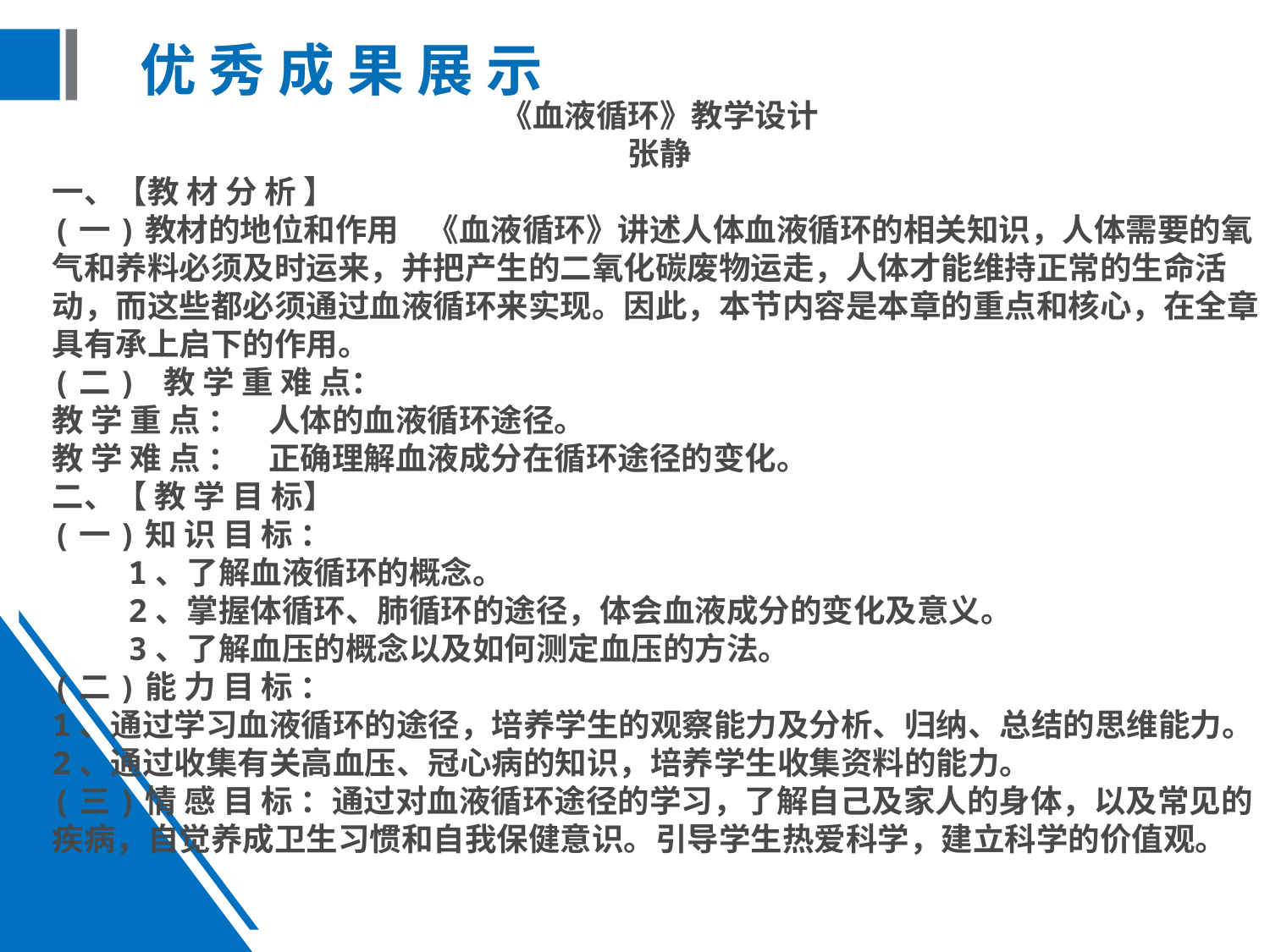

# 优 秀 成 果 展 示
《血液循环》教学设计
张静
一、【教 材 分 析 】
(一)教材的地位和作用    《血液循环》讲述人体血液循环的相关知识，人体需要的氧气和养料必须及时运来，并把产生的二氧化碳废物运走，人体才能维持正常的生命活动，而这些都必须通过血液循环来实现。因此，本节内容是本章的重点和核心，在全章具有承上启下的作用。
(二) 教 学 重 难 点：
教 学 重 点 ：    人体的血液循环途径。
教 学 难 点 ：    正确理解血液成分在循环途径的变化。
二、【 教 学 目 标】
(一)知 识 目 标 ：
    1、了解血液循环的概念。
    2、掌握体循环、肺循环的途径，体会血液成分的变化及意义。
    3、了解血压的概念以及如何测定血压的方法。
(二)能 力 目 标 ：
1、通过学习血液循环的途径，培养学生的观察能力及分析、归纳、总结的思维能力。
2、通过收集有关高血压、冠心病的知识，培养学生收集资料的能力。
(三)情 感 目 标 ：通过对血液循环途径的学习，了解自己及家人的身体，以及常见的疾病，自觉养成卫生习惯和自我保健意识。引导学生热爱科学，建立科学的价值观。